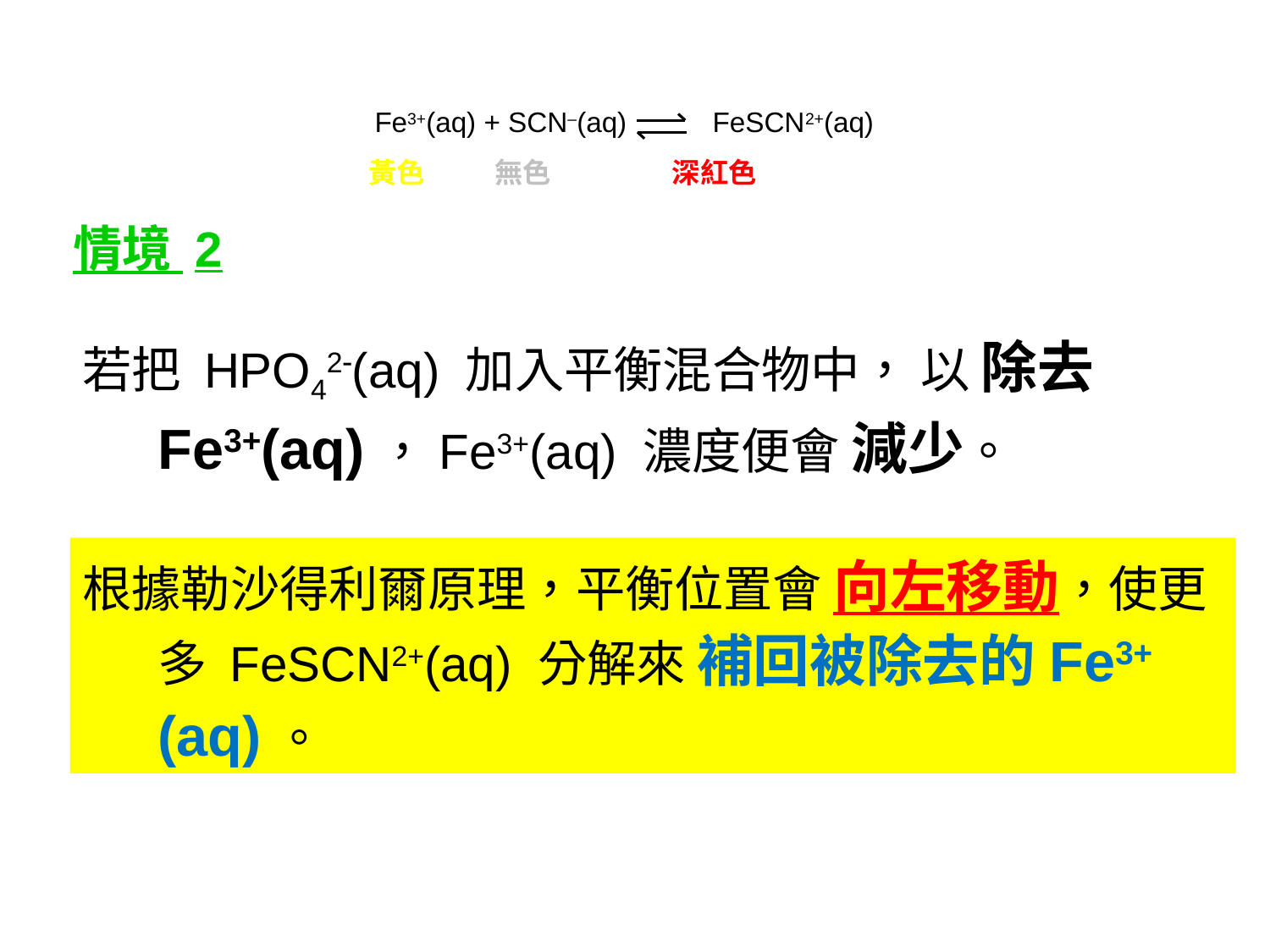

Fe3+(aq) + SCN–(aq)           FeSCN2+(aq)
黃色           無色                   深紅色
情境 2
若把 HPO42−(aq) 加入平衡混合物中， 以 除去 Fe3+(aq)，Fe3+(aq) 濃度便會 減少。
根據勒沙得利爾原理，平衡位置會 向左移動，使更多 FeSCN2+(aq) 分解來 補回被除去的Fe3+(aq)。